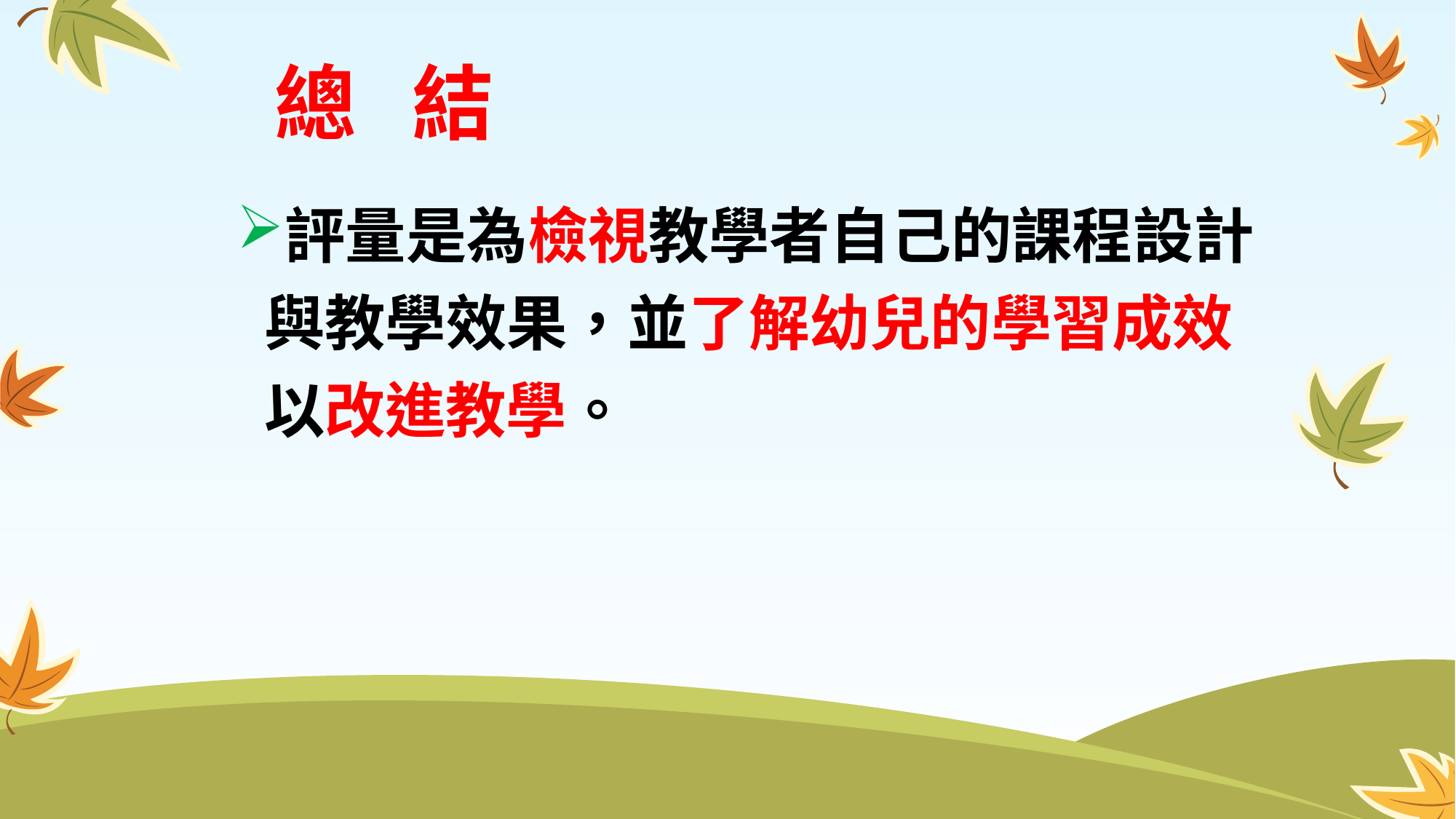

# 總   結
評量是為檢視教學者自己的課程設計與教學效果，並了解幼兒的學習成效以改進教學。